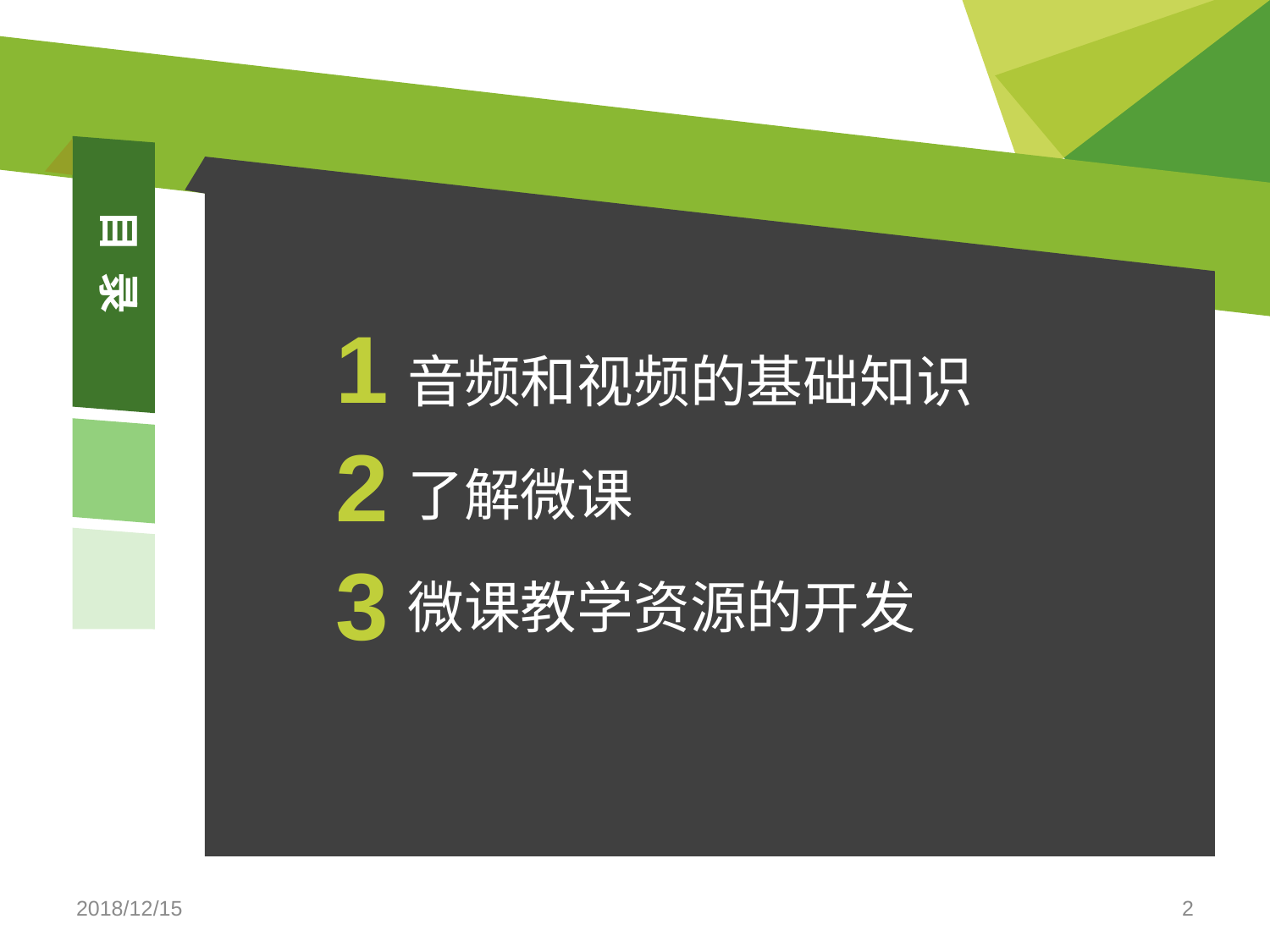

1
音频和视频的基础知识
了解微课
微课教学资源的开发
2
3
2018/12/15
2